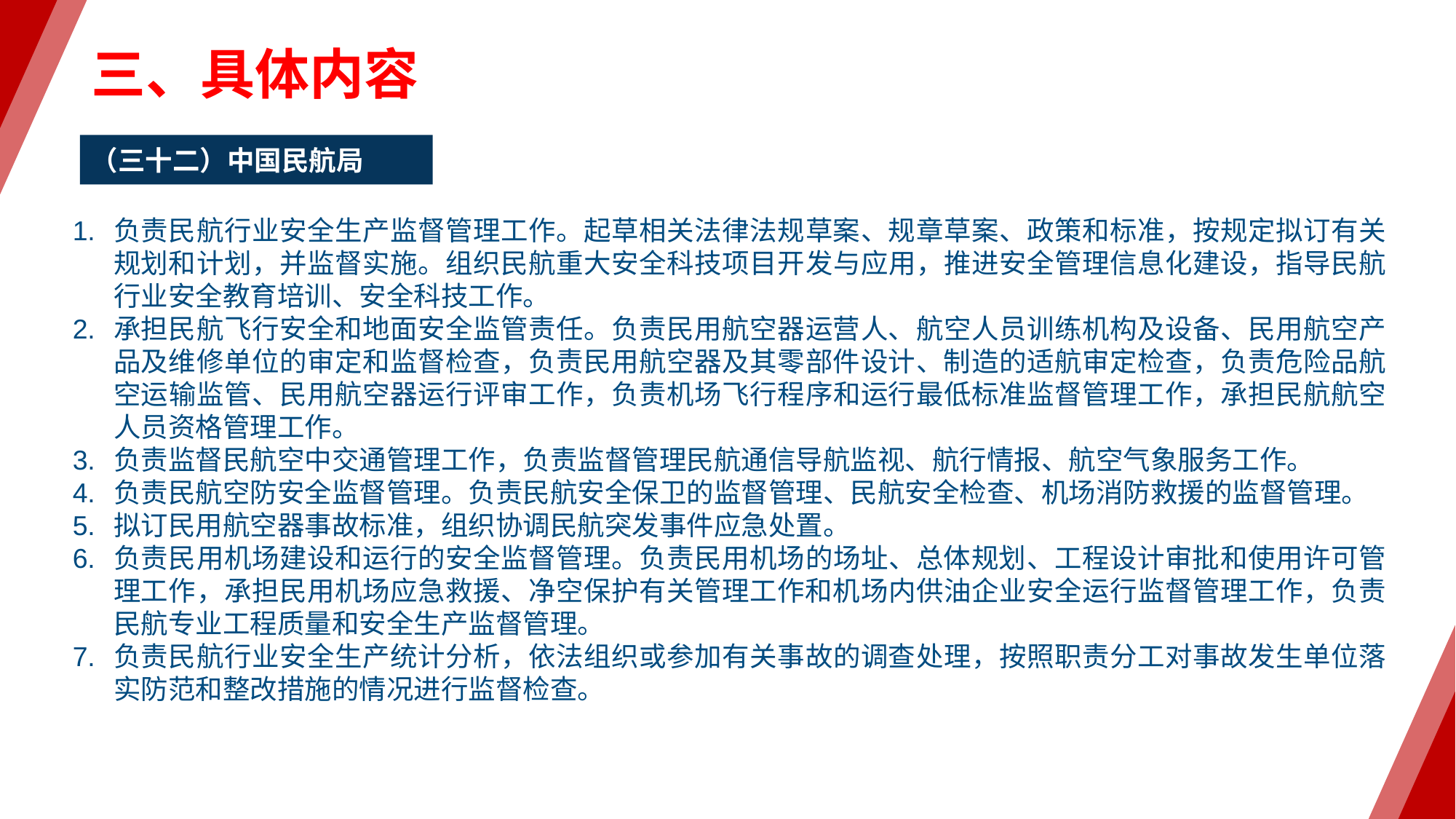

三、具体内容
（三十二）中国民航局
负责民航行业安全生产监督管理工作。起草相关法律法规草案、规章草案、政策和标准，按规定拟订有关规划和计划，并监督实施。组织民航重大安全科技项目开发与应用，推进安全管理信息化建设，指导民航行业安全教育培训、安全科技工作。
承担民航飞行安全和地面安全监管责任。负责民用航空器运营人、航空人员训练机构及设备、民用航空产品及维修单位的审定和监督检查，负责民用航空器及其零部件设计、制造的适航审定检查，负责危险品航空运输监管、民用航空器运行评审工作，负责机场飞行程序和运行最低标准监督管理工作，承担民航航空人员资格管理工作。
负责监督民航空中交通管理工作，负责监督管理民航通信导航监视、航行情报、航空气象服务工作。
负责民航空防安全监督管理。负责民航安全保卫的监督管理、民航安全检查、机场消防救援的监督管理。
拟订民用航空器事故标准，组织协调民航突发事件应急处置。
负责民用机场建设和运行的安全监督管理。负责民用机场的场址、总体规划、工程设计审批和使用许可管理工作，承担民用机场应急救援、净空保护有关管理工作和机场内供油企业安全运行监督管理工作，负责民航专业工程质量和安全生产监督管理。
负责民航行业安全生产统计分析，依法组织或参加有关事故的调查处理，按照职责分工对事故发生单位落实防范和整改措施的情况进行监督检查。